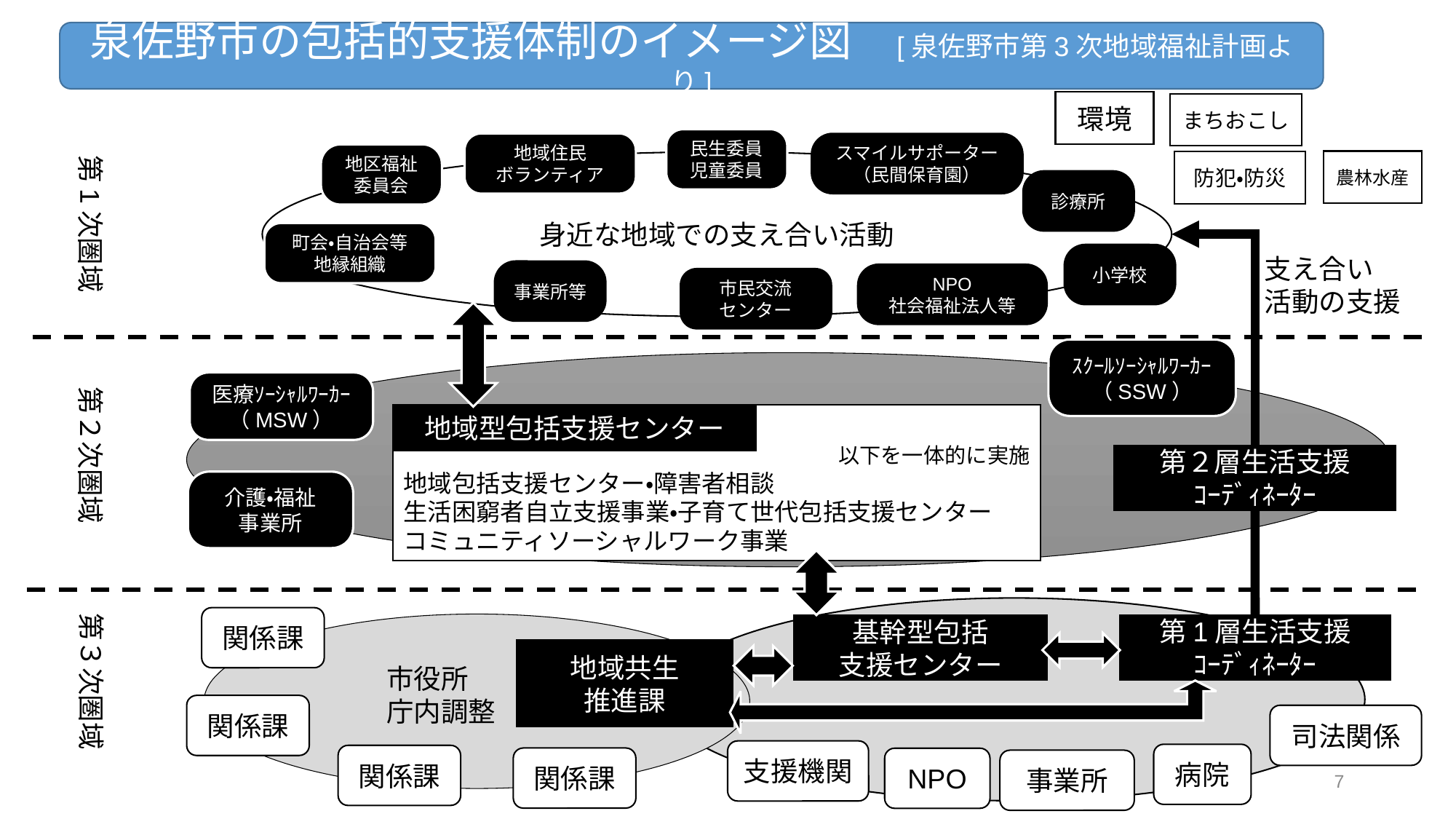

泉佐野市の包括的支援体制のイメージ図　[泉佐野市第3次地域福祉計画より]
環境
まちおこし
民生委員
児童委員
地域住民
ボランティア
スマイルサポーター
（民間保育園）
第1次圏域
地区福祉
委員会
農林水産
防犯・防災
身近な地域での支え合い活動
診療所
町会・自治会等
地縁組織
小学校
支え合い
活動の支援
事業所等
NPO
社会福祉法人等
市民交流
センター

ｽｸｰﾙｿｰｼｬﾙﾜｰｶｰ（SSW）

医療ｿｰｼｬﾙﾜｰｶｰ（MSW）
第２次圏域
以下を一体的に実施
地域包括支援センター・障害者相談
生活困窮者自立支援事業・子育て世代包括支援センター
コミュニティソーシャルワーク事業
地域型包括支援センター
第２層生活支援
ｺｰﾃﾞｨﾈｰﾀｰ
介護・福祉
事業所

第３次圏域
関係課

第1層生活支援
ｺｰﾃﾞｨﾈｰﾀｰ
基幹型包括
支援センター

地域共生
推進課

市役所
庁内調整

関係課
司法関係
支援機関
病院
関係課
関係課
NPO
事業所
7